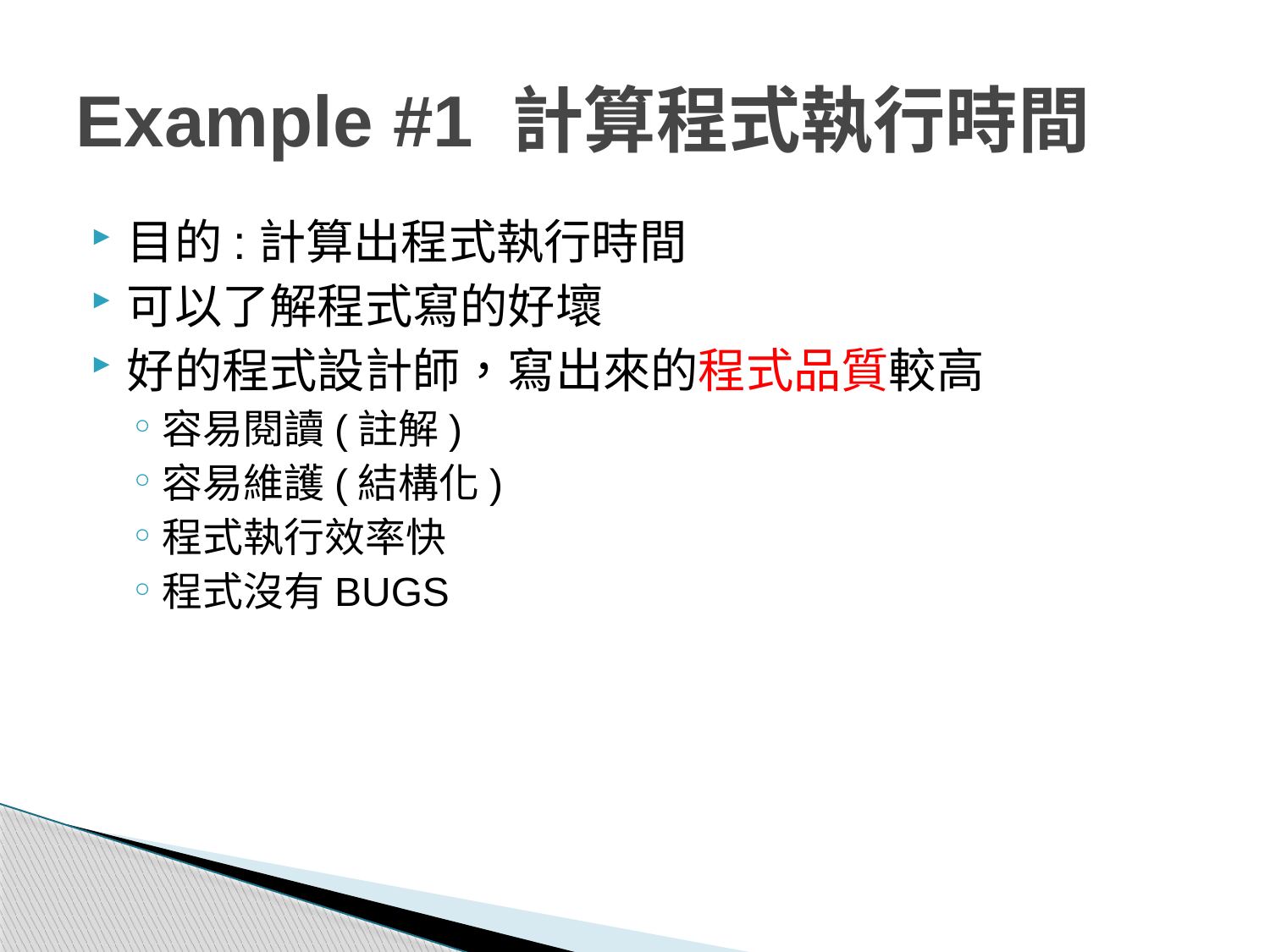

# Example #1 計算程式執行時間
目的:計算出程式執行時間
可以了解程式寫的好壞
好的程式設計師，寫出來的程式品質較高
容易閱讀(註解)
容易維護(結構化)
程式執行效率快
程式沒有BUGS